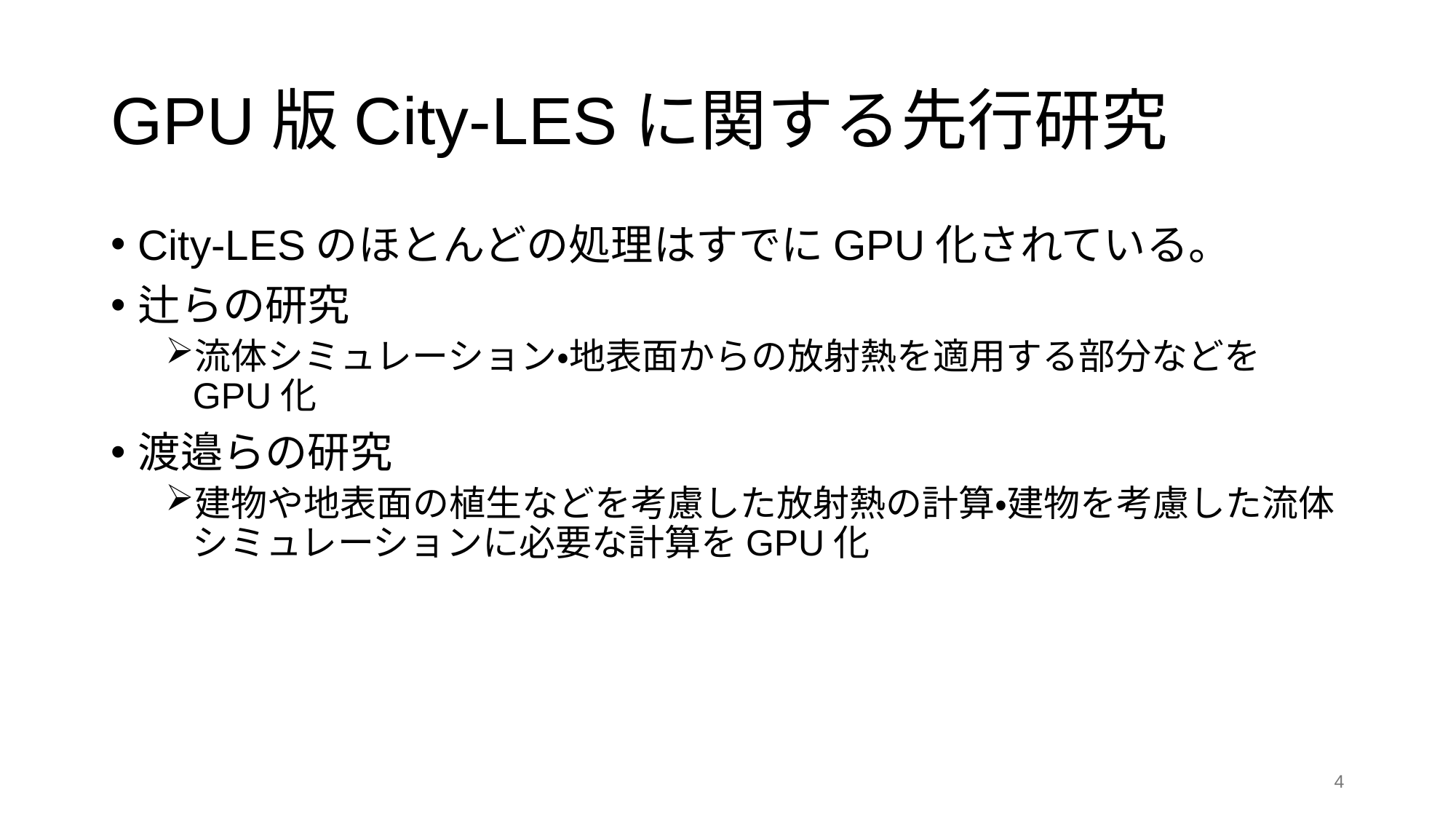

# GPU版City-LESに関する先行研究
City-LESのほとんどの処理はすでにGPU化されている。
辻らの研究
流体シミュレーション・地表面からの放射熱を適用する部分などを
GPU化
渡邉らの研究
建物や地表面の植生などを考慮した放射熱の計算・建物を考慮した流体シミュレーションに必要な計算をGPU化

4